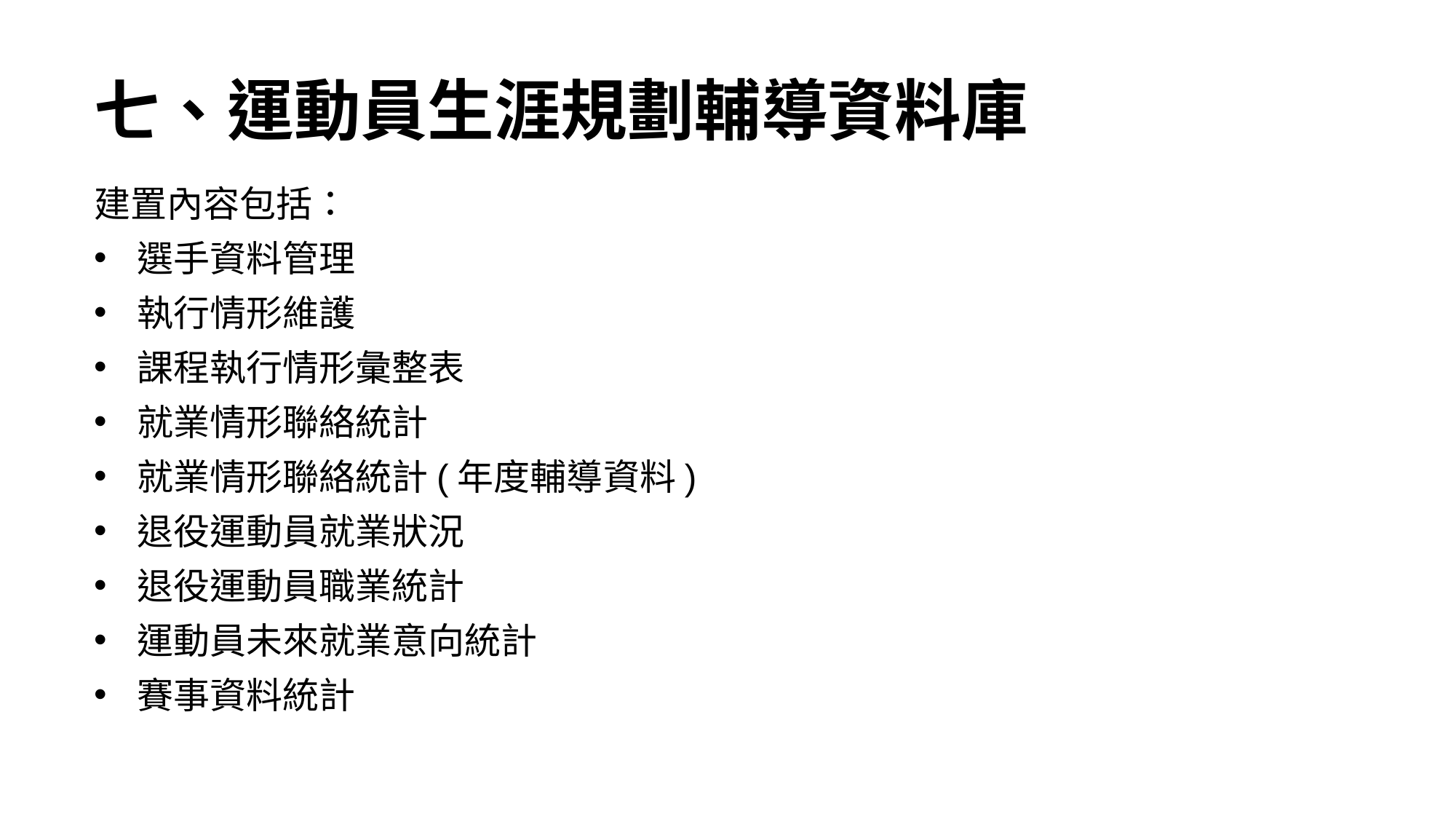

# 七、運動員生涯規劃輔導資料庫
建置內容包括：
選手資料管理
執行情形維護
課程執行情形彙整表
就業情形聯絡統計
就業情形聯絡統計(年度輔導資料)
退役運動員就業狀況
退役運動員職業統計
運動員未來就業意向統計
賽事資料統計